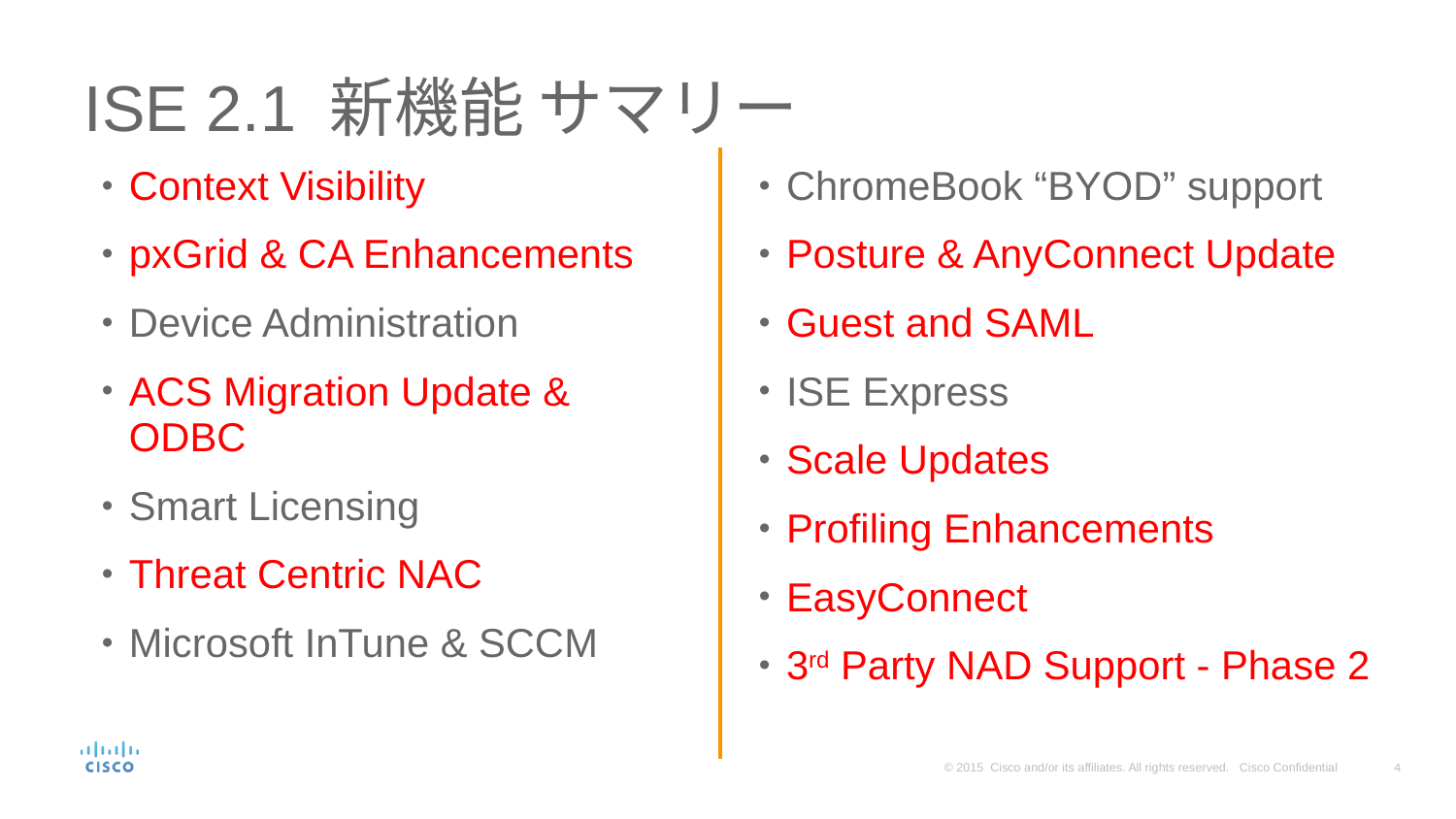

# ISE 2.1 新機能 サマリー
Context Visibility
pxGrid & CA Enhancements
Device Administration
ACS Migration Update & ODBC
Smart Licensing
Threat Centric NAC
Microsoft InTune & SCCM
ChromeBook “BYOD” support
Posture & AnyConnect Update
Guest and SAML
ISE Express
Scale Updates
Profiling Enhancements
EasyConnect
3rd Party NAD Support - Phase 2